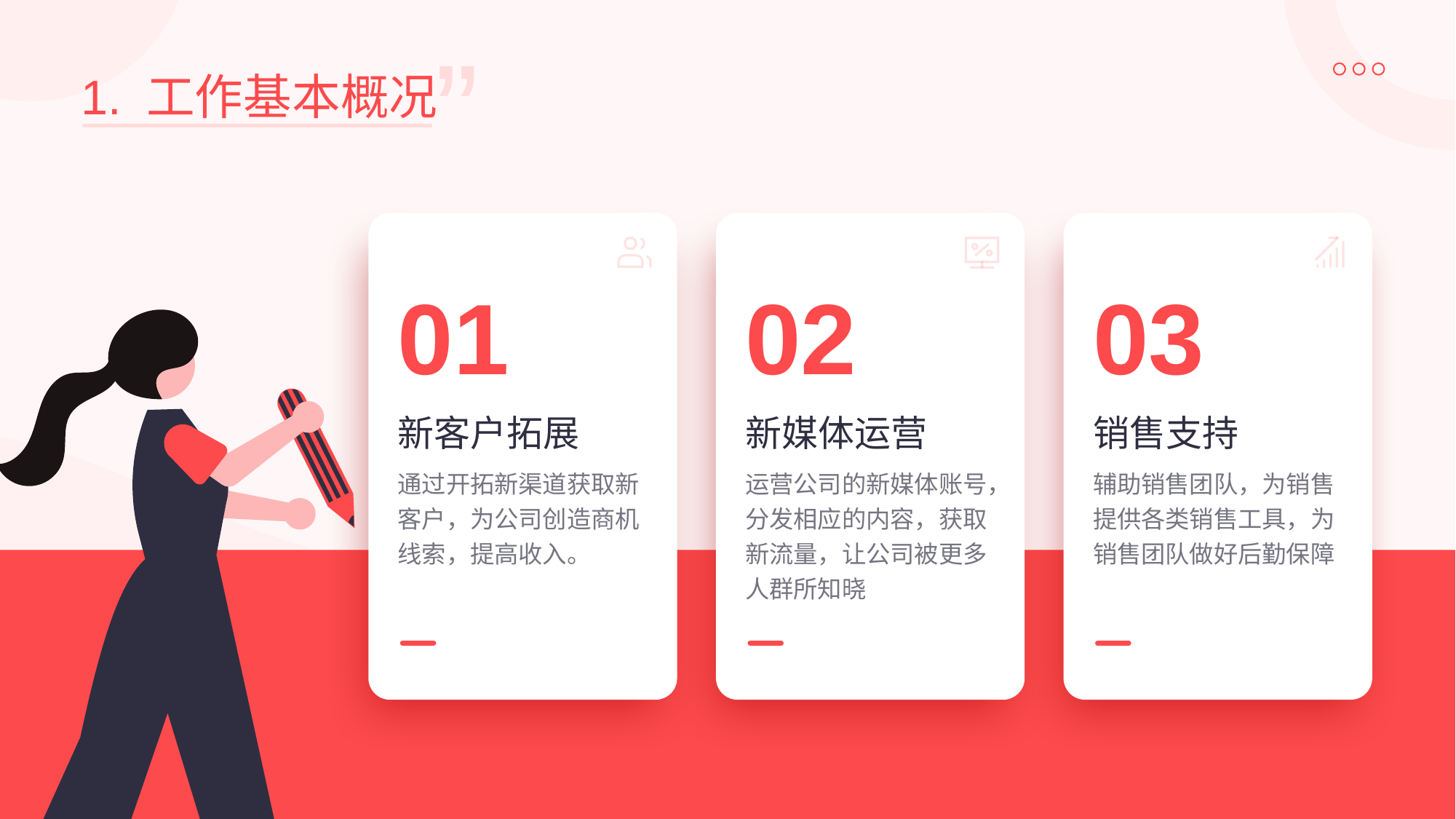

1. 工作基本概况

01
02
03

新客户拓展
新媒体运营
销售支持
通过开拓新渠道获取新客户，为公司创造商机线索，提高收入。
运营公司的新媒体账号，分发相应的内容，获取新流量，让公司被更多人群所知晓
辅助销售团队，为销售提供各类销售工具，为销售团队做好后勤保障